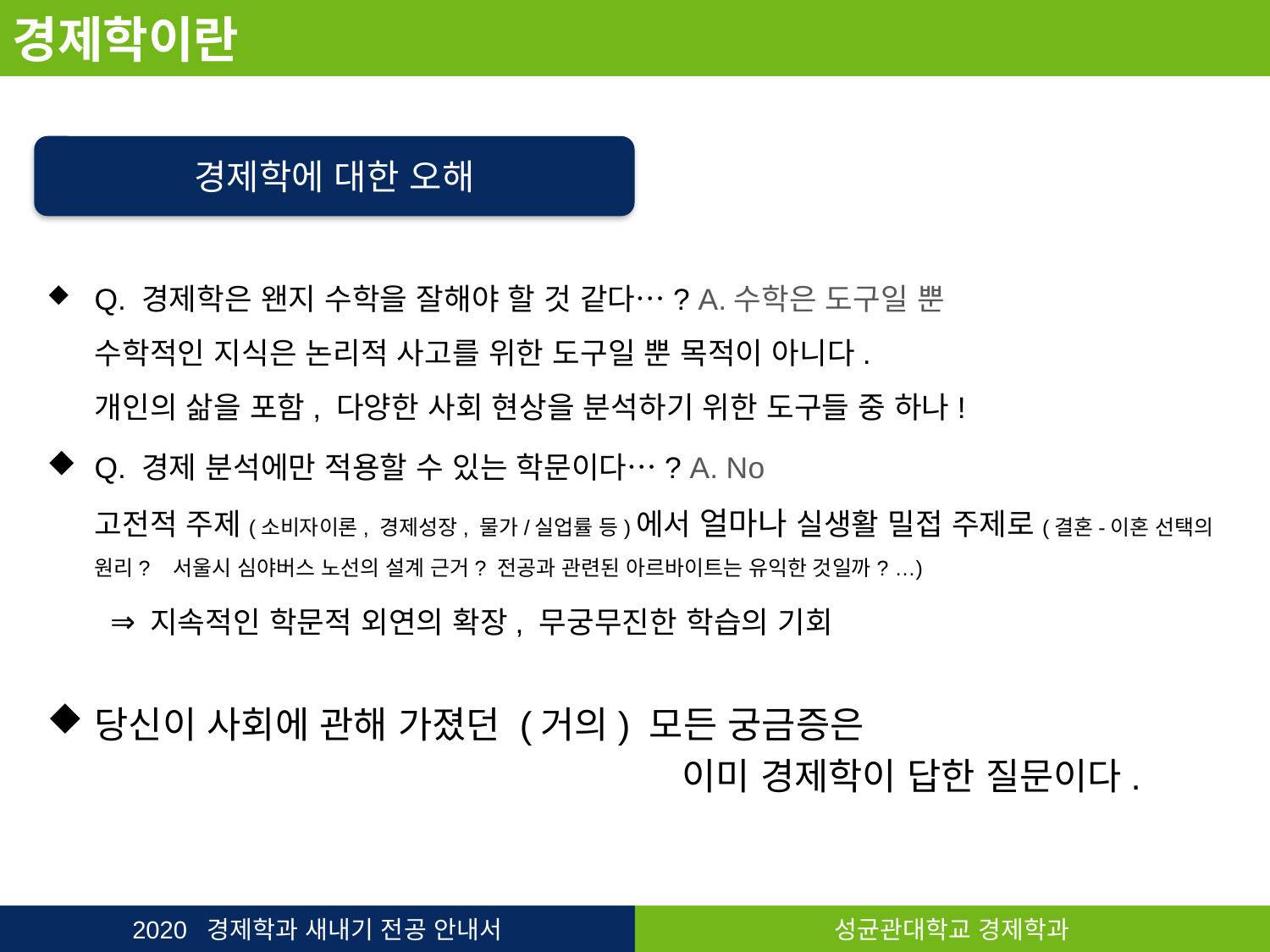

경제학이란
경제학에 대한 오해
Q. 경제학은 왠지 수학을 잘해야 할 것 같다…? A.수학은 도구일 뿐
수학적인 지식은 논리적 사고를 위한 도구일 뿐 목적이 아니다.                                          개인의 삶을 포함, 다양한 사회 현상을 분석하기 위한 도구들 중 하나!
Q. 경제 분석에만 적용할 수 있는 학문이다…? A. No
고전적 주제(소비자이론, 경제성장, 물가/실업률 등)에서 얼마나 실생활 밀접 주제로(결혼-이혼 선택의 원리?   서울시 심야버스 노선의 설계 근거? 전공과 관련된 아르바이트는 유익한 것일까? …)
지속적인 학문적 외연의 확장, 무궁무진한 학습의 기회
당신이 사회에 관해 가졌던 (거의) 모든 궁금증은
					이미 경제학이 답한 질문이다.